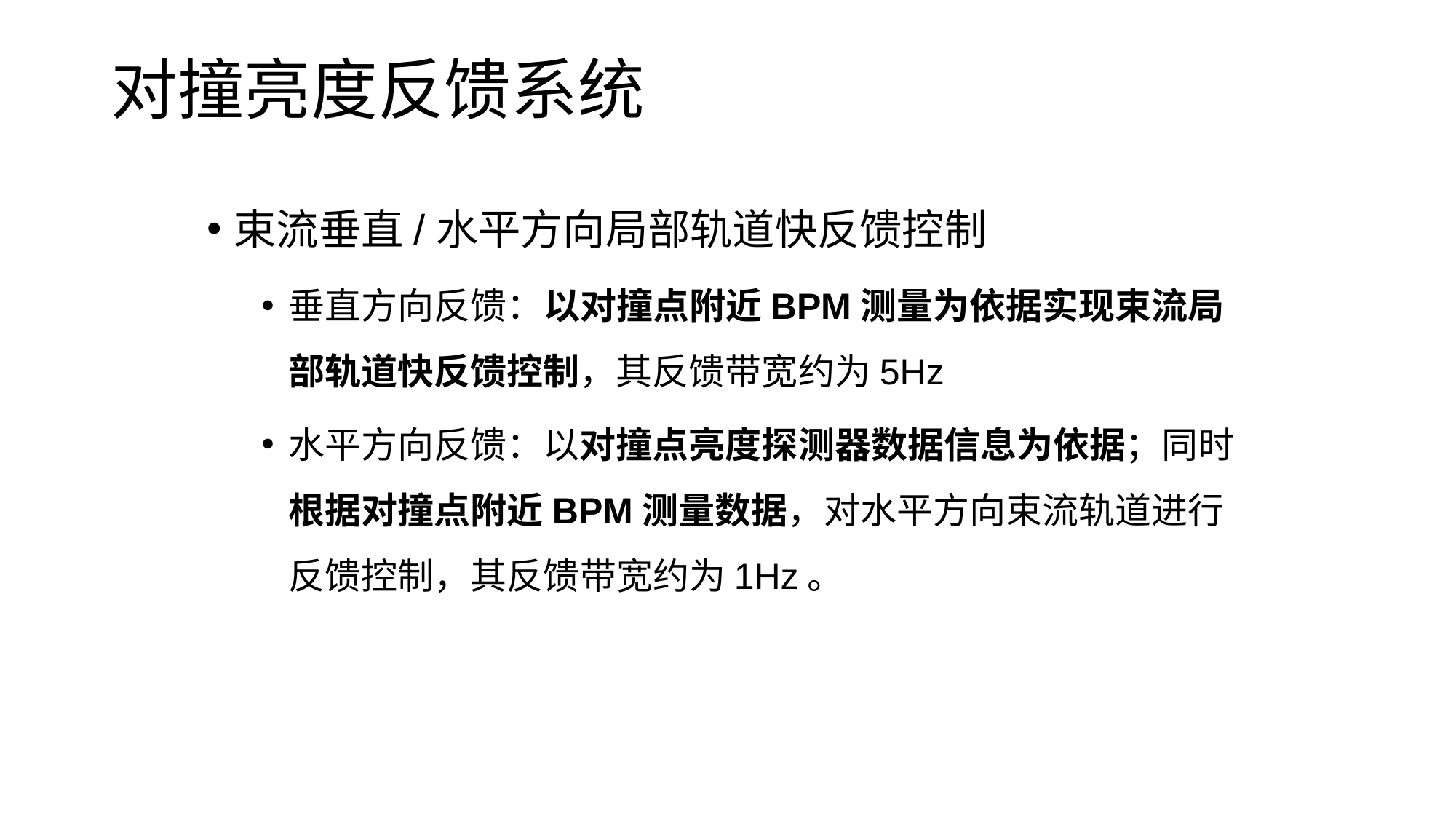

对撞亮度反馈系统
# 3.4 系统研究方案——系统总体方案（3）
束流垂直/水平方向局部轨道快反馈控制
垂直方向反馈：以对撞点附近BPM测量为依据实现束流局部轨道快反馈控制，其反馈带宽约为5Hz
水平方向反馈：以对撞点亮度探测器数据信息为依据；同时根据对撞点附近BPM测量数据，对水平方向束流轨道进行反馈控制，其反馈带宽约为1Hz。